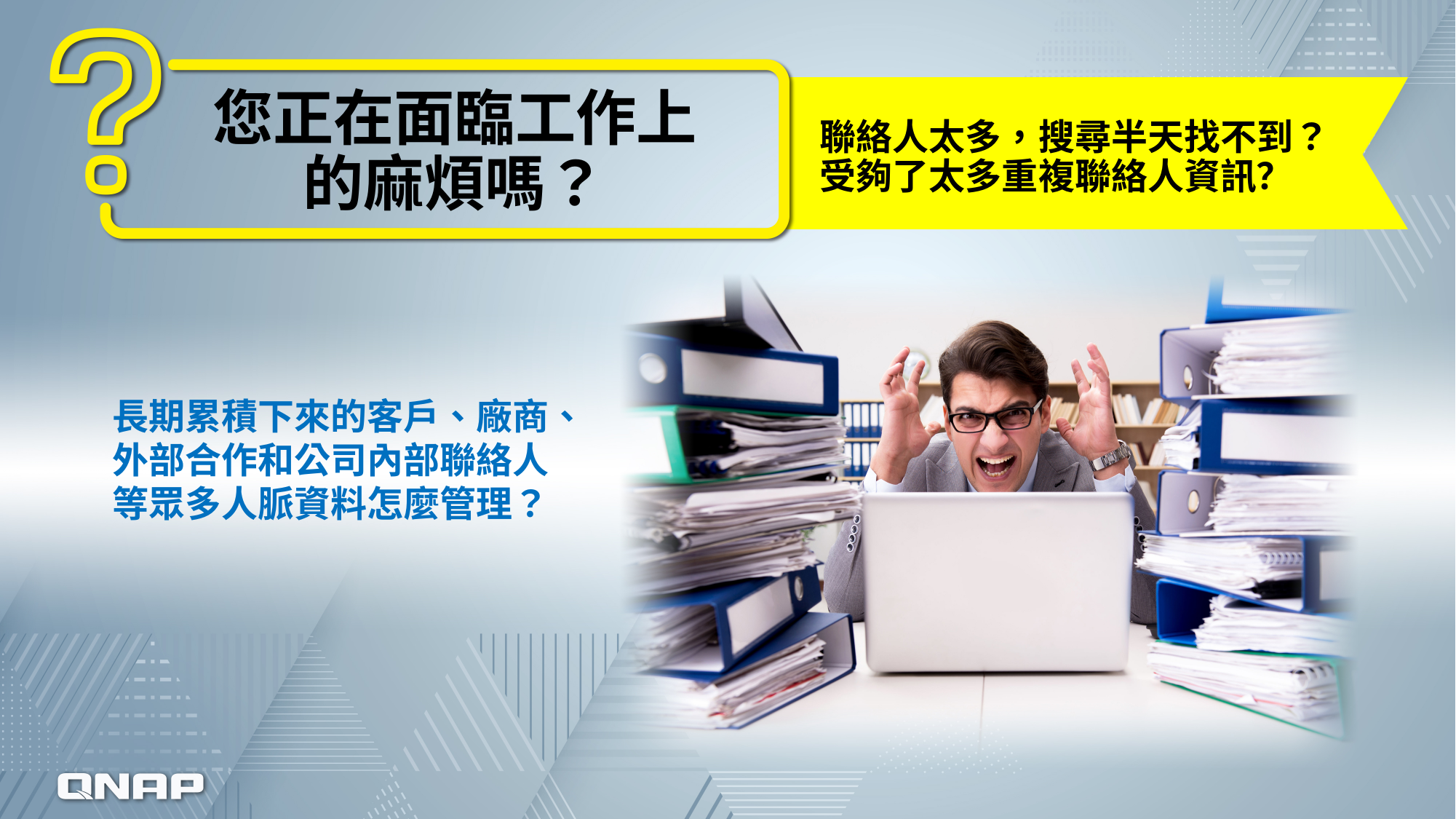

# 您正在面臨工作上的麻煩嗎？
聯絡人太多，搜尋半天找不到？受夠了太多重複聯絡人資訊？
長期累積下來的客戶、廠商、外部合作和公司內部聯絡人等眾多人脈資料怎麼管理？